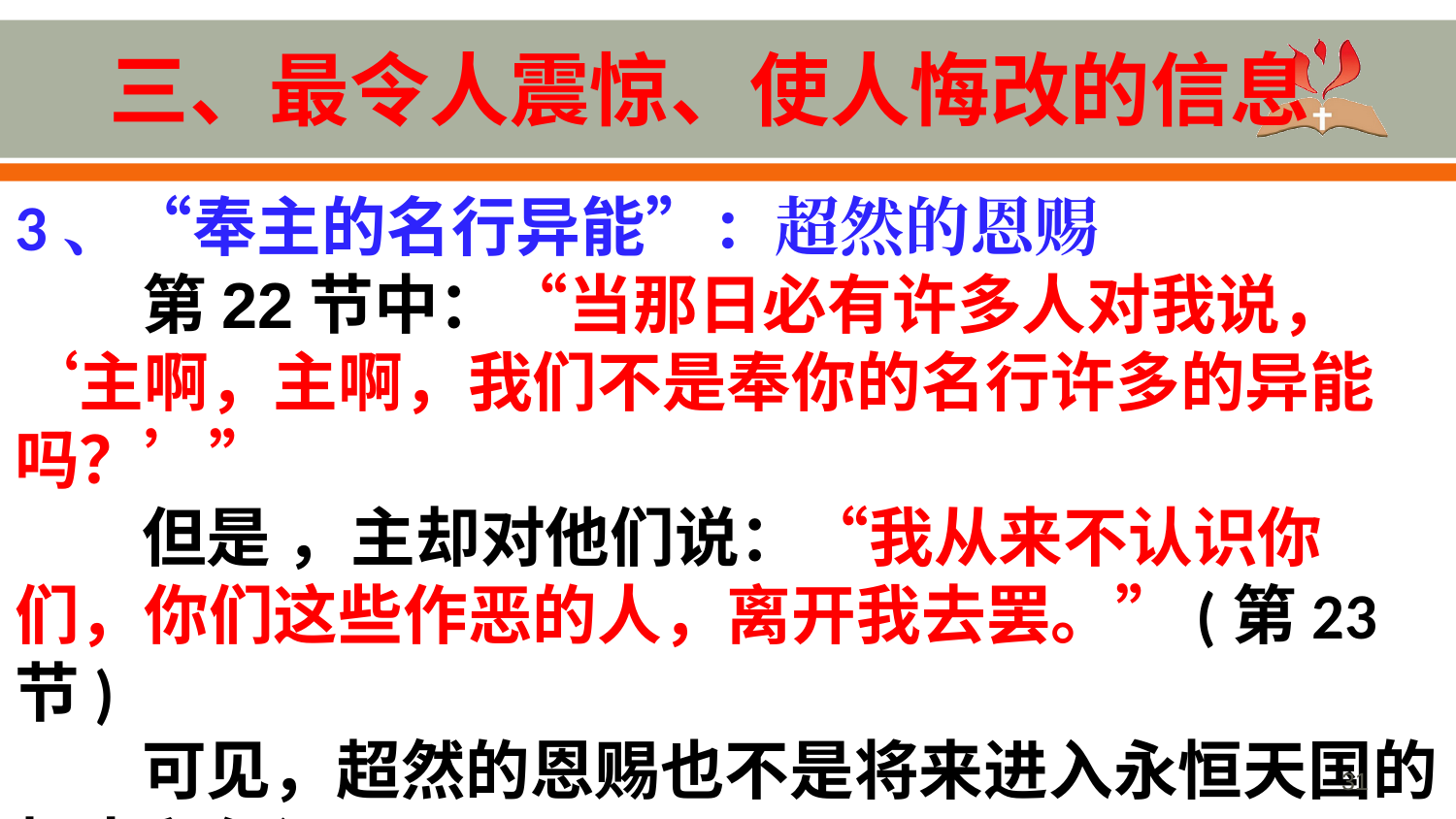

# 三、最令人震惊、使人悔改的信息
3、“奉主的名行异能”：超然的恩赐
第22节中：“当那日必有许多人对我说，‘主啊，主啊，我们不是奉你的名行许多的异能吗？’”
但是 ，主却对他们说：“我从来不认识你们，你们这些作恶的人，离开我去罢。”(第23节)
可见，超然的恩赐也不是将来进入永恒天国的标志和保证。
31